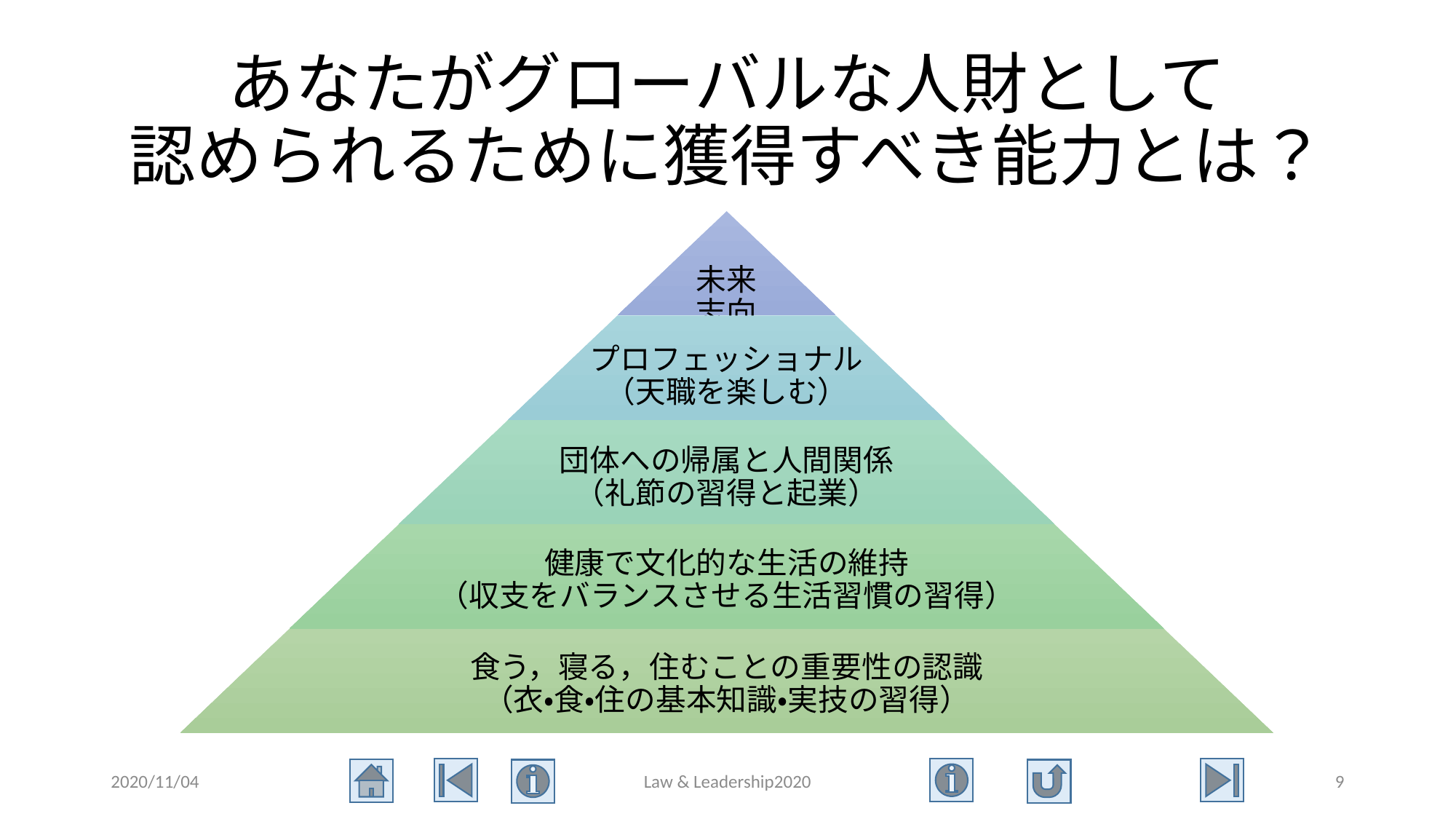

# あなたがグローバルな人財として 認められるために獲得すべき能力とは？
未来
志向
プロフェッショナル
（天職を楽しむ）
団体への帰属と人間関係
（礼節の習得と起業）
健康で文化的な生活の維持
（収支をバランスさせる生活習慣の習得）
食う，寝る，住むことの重要性の認識
（衣・食・住の基本知識・実技の習得）
2020/11/04
Law & Leadership2020
9